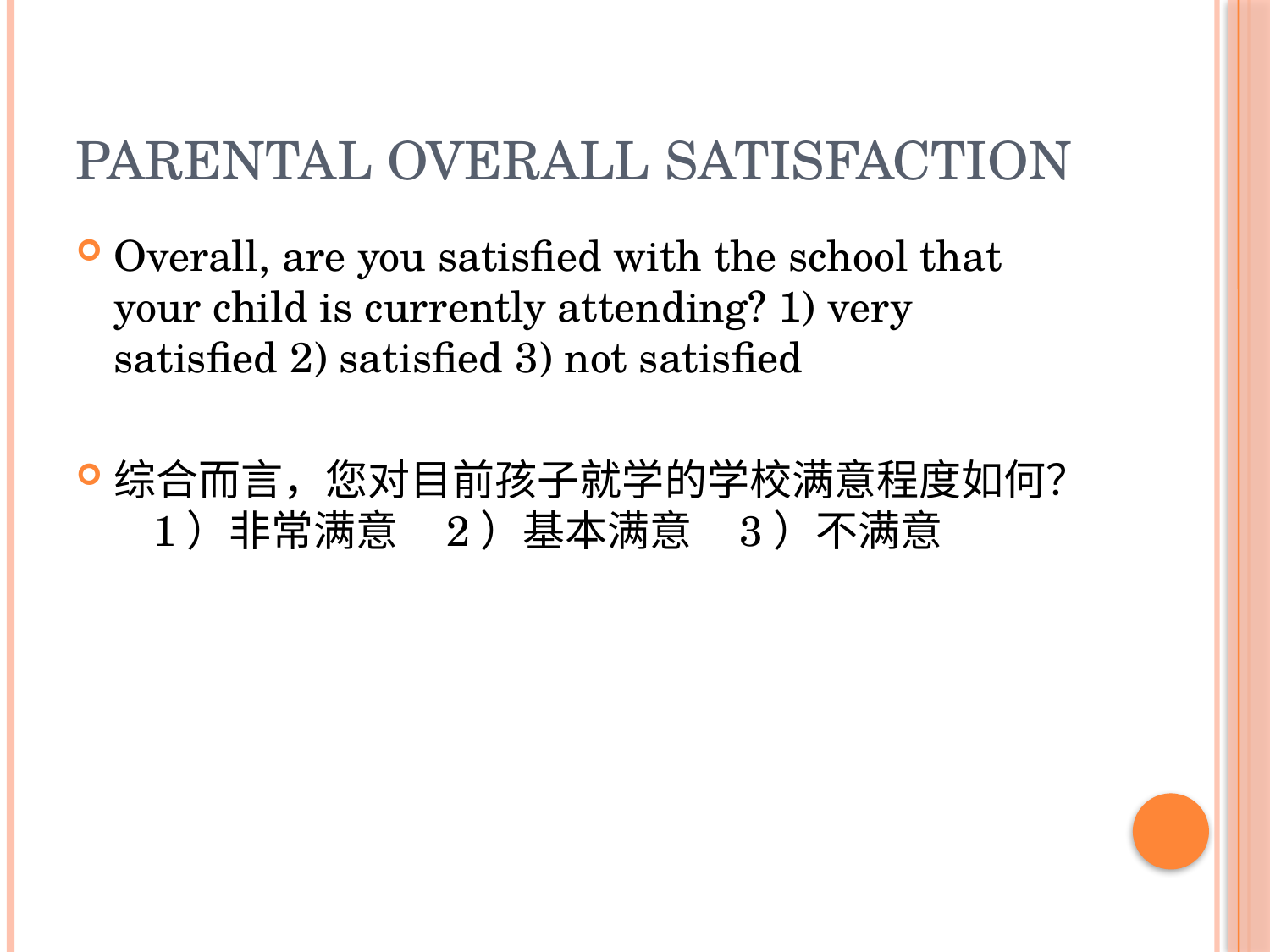

# Parental overall satisfaction
Overall, are you satisfied with the school that your child is currently attending? 1) very satisfied 2) satisfied 3) not satisfied

综合而言，您对目前孩子就学的学校满意程度如何？    1）非常满意    2）基本满意    3）不满意